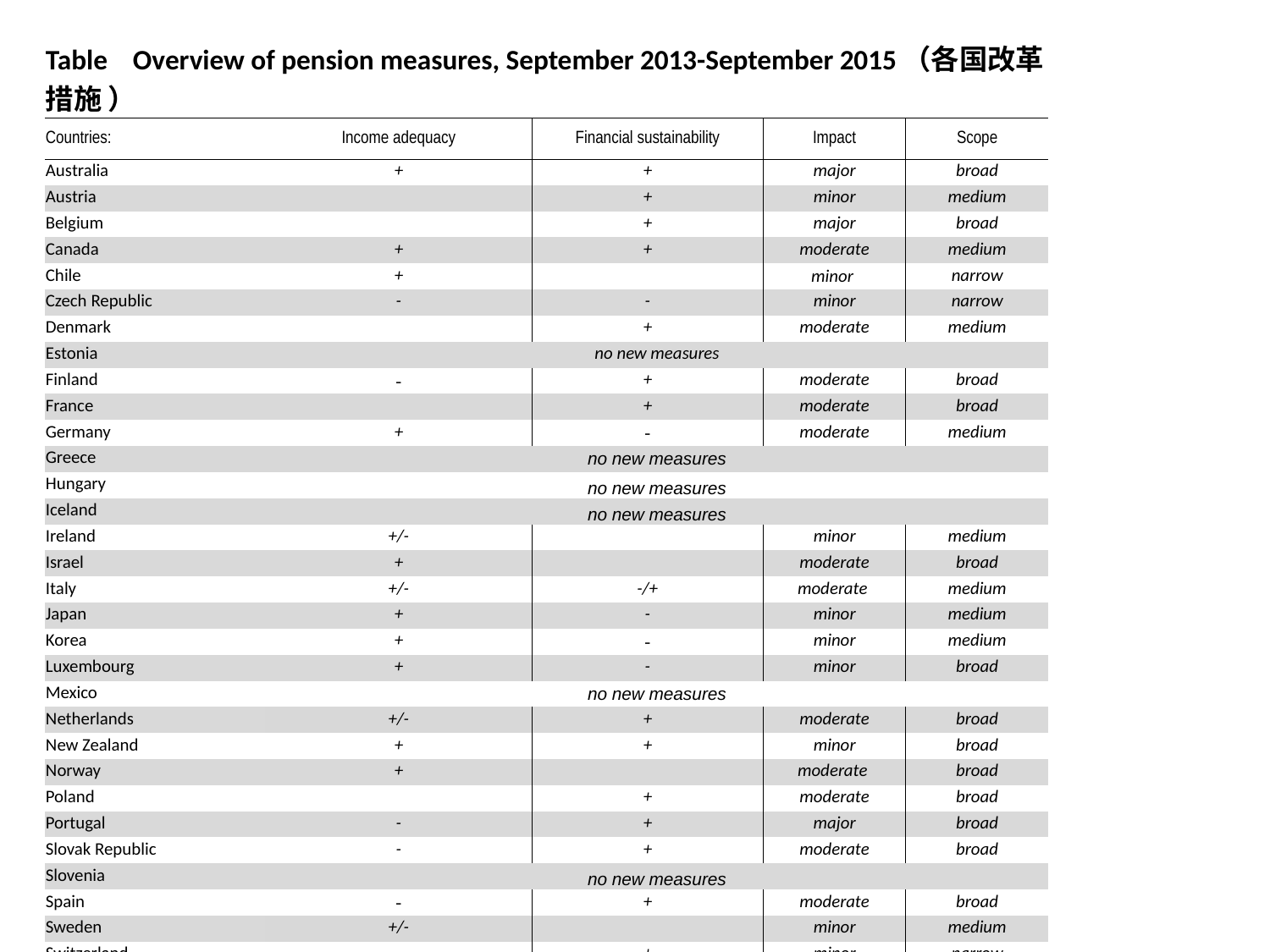

| Table Overview of pension measures, September 2013-September 2015（各国改革措施 ） |  |  |  |  |  |
| --- | --- | --- | --- | --- | --- |
| Countries: | Income adequacy | Financial sustainability | Impact | Scope |  |
| Australia | + | + | major | broad |  |
| Austria |  | + | minor | medium |  |
| Belgium |  | + | major | broad |  |
| Canada | + | + | moderate | medium |  |
| Chile | + |  | minor | narrow |  |
| Czech Republic | - | - | minor | narrow |  |
| Denmark |  | + | moderate | medium |  |
| Estonia | no new measures |  |  |  |  |
| Finland | - | + | moderate | broad |  |
| France |  | + | moderate | broad |  |
| Germany | + | - | moderate | medium |  |
| Greece | no new measures |  |  |  |  |
| Hungary | no new measures |  |  |  |  |
| Iceland | no new measures |  |  |  |  |
| Ireland | +/- |  | minor | medium |  |
| Israel | + |  | moderate | broad |  |
| Italy | +/- | -/+ | moderate | medium |  |
| Japan | + | - | minor | medium |  |
| Korea | + | - | minor | medium |  |
| Luxembourg | + | - | minor | broad |  |
| Mexico | no new measures |  |  |  |  |
| Netherlands | +/- | + | moderate | broad |  |
| New Zealand | + | + | minor | broad |  |
| Norway | + |  | moderate | broad |  |
| Poland |  | + | moderate | broad |  |
| Portugal | - | + | major | broad |  |
| Slovak Republic | - | + | moderate | broad |  |
| Slovenia | no new measures |  |  |  |  |
| Spain | - | + | moderate | broad |  |
| Sweden | +/- |  | minor | medium |  |
| Switzerland |  | + | minor | narrow |  |
| Turkey | no new measures |  |  |  |  |
| United Kingdom | + | +/- | moderate | broad |  |
| United States | no new measures |  |  |  |  |
#